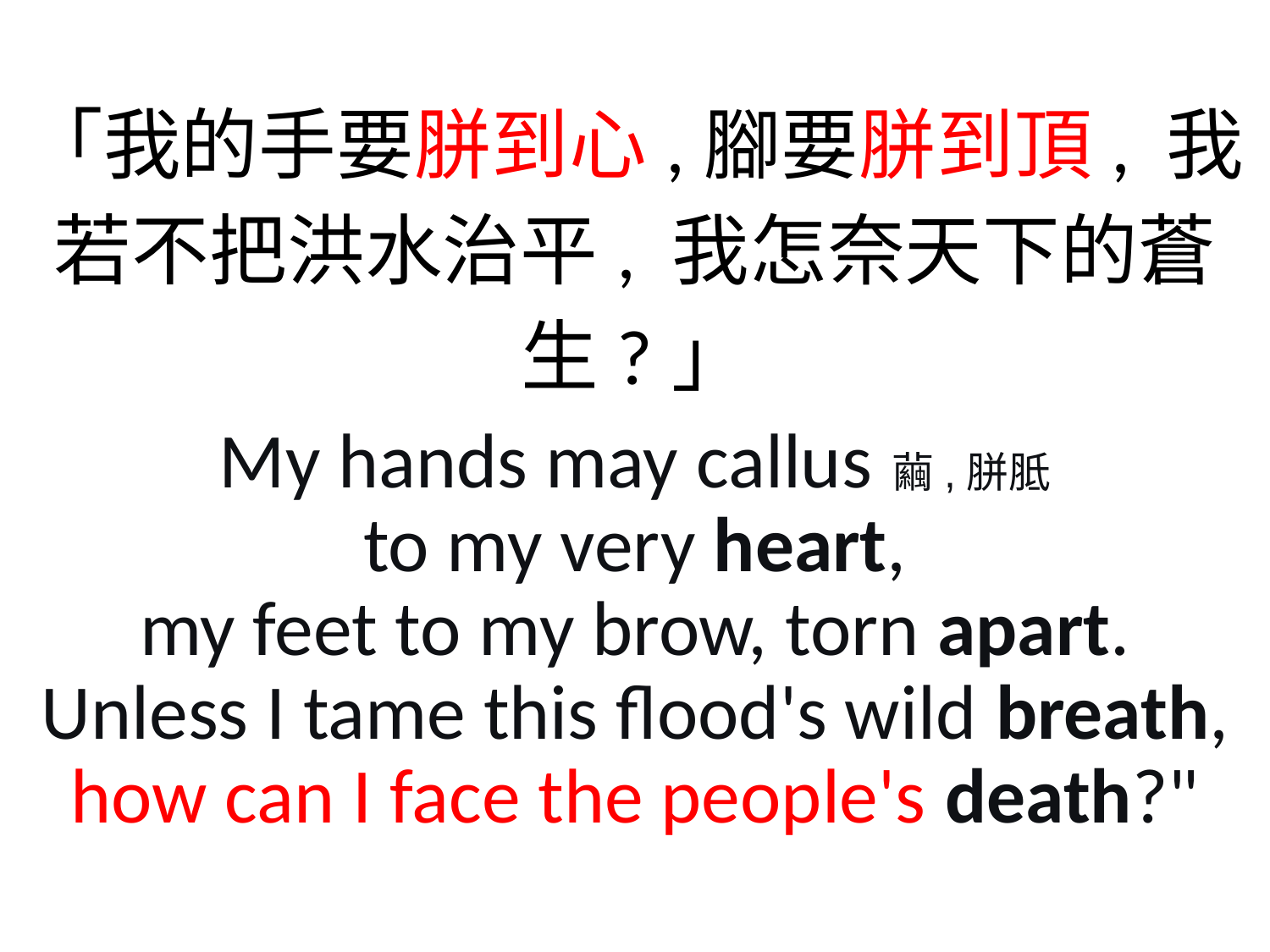

「我的手要胼到心,腳要胼到頂, 我若不把洪水治平, 我怎奈天下的蒼生?」
My hands may callus繭,胼胝
to my very heart,
my feet to my brow, torn apart.
Unless I tame this flood's wild breath,
how can I face the people's death?"